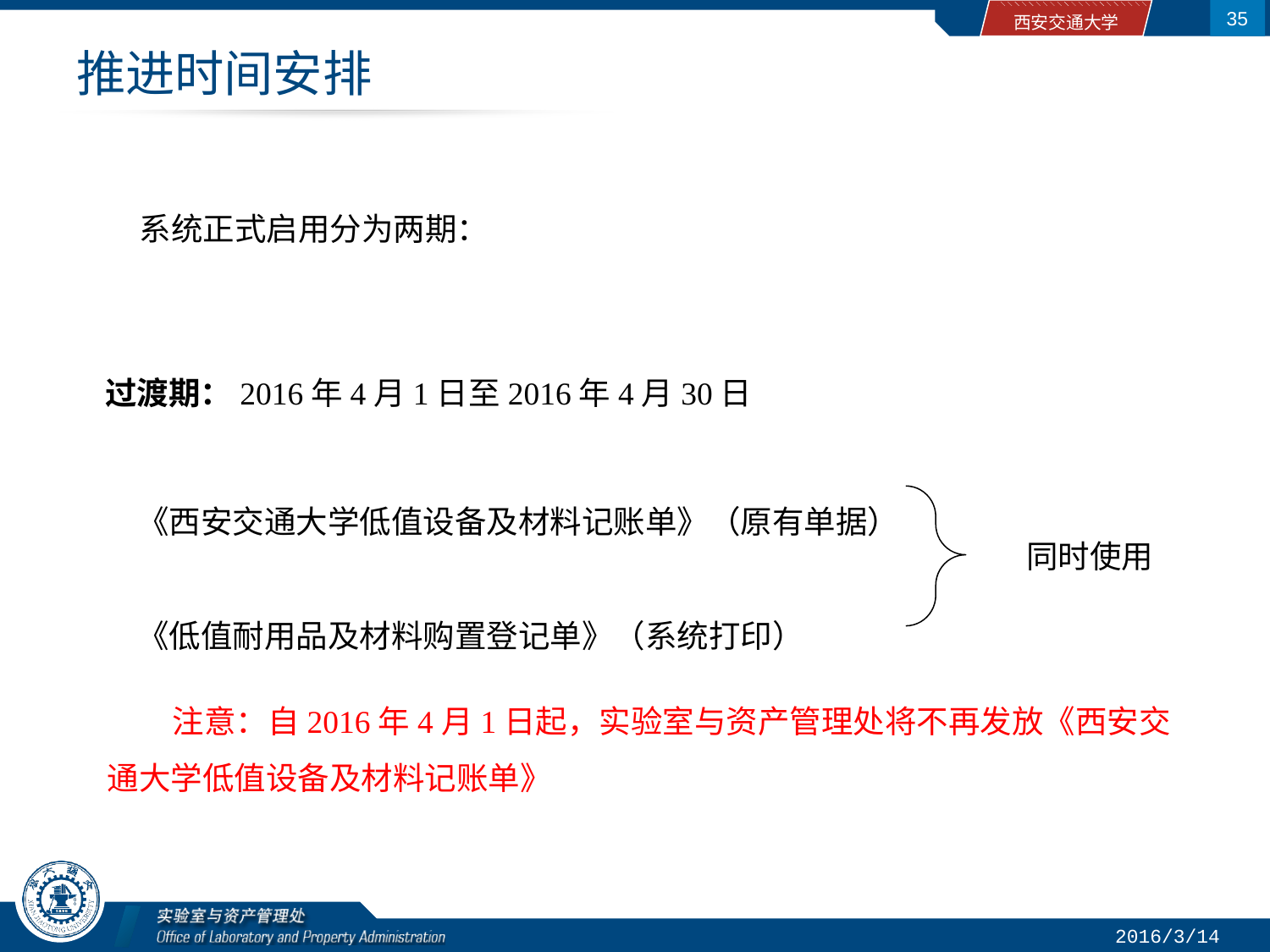

35
# 推进时间安排
系统正式启用分为两期：
过渡期：2016年4月1日至2016年4月30日
《西安交通大学低值设备及材料记账单》（原有单据）《低值耐用品及材料购置登记单》（系统打印）

同时使用
        注意：自2016年4月1日起，实验室与资产管理处将不再发放《西安交通大学低值设备及材料记账单》
2016/3/14